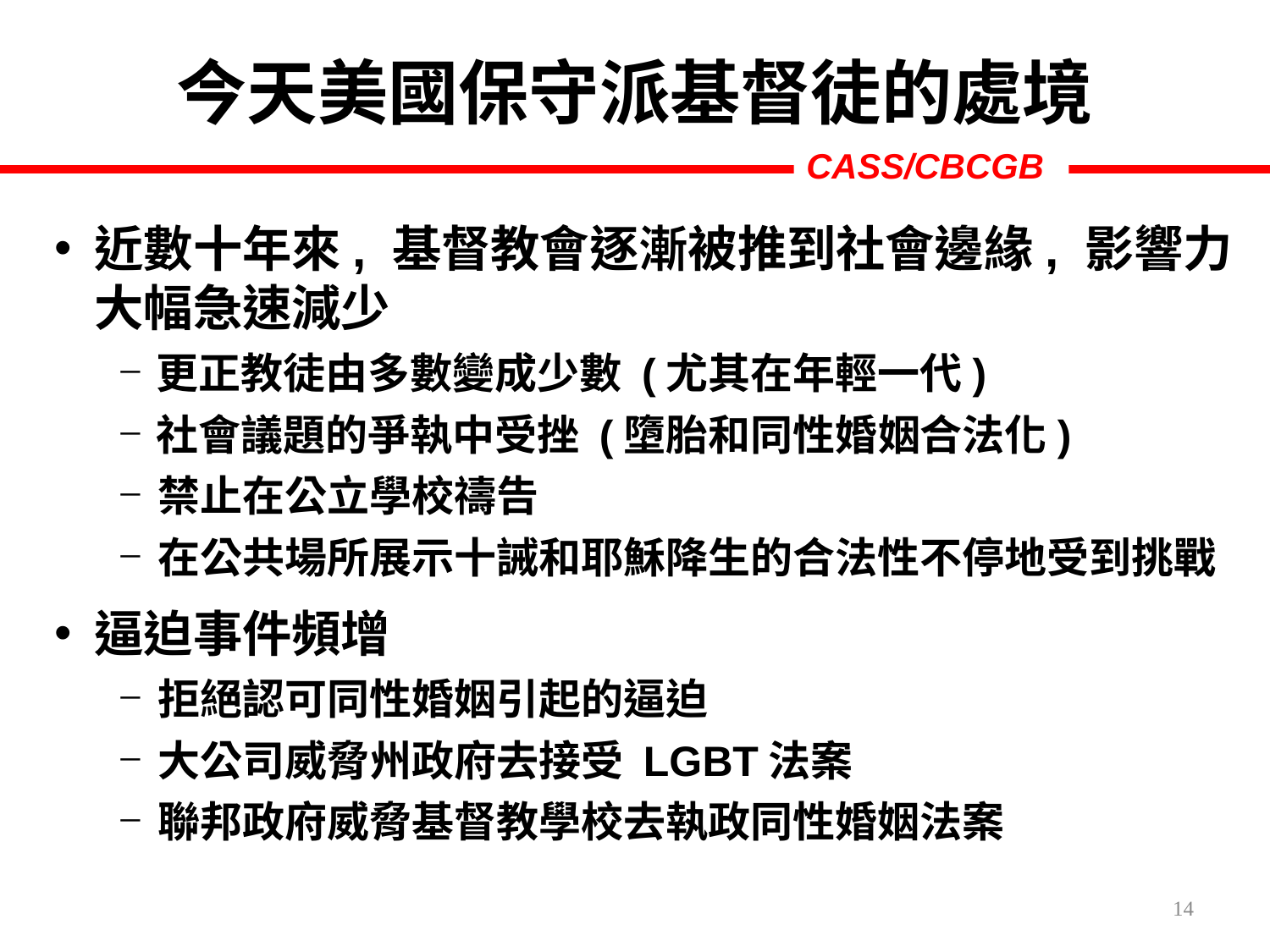

今天美國保守派基督徒的處境

近數十年來, 基督教會逐漸被推到社會邊緣, 影響力大幅急速減少
更正教徒由多數變成少數 (尤其在年輕一代)
社會議題的爭執中受挫 (墮胎和同性婚姻合法化)
禁止在公立學校禱告
在公共場所展示十誡和耶穌降生的合法性不停地受到挑戰
逼迫事件頻增
拒絕認可同性婚姻引起的逼迫
大公司威脅州政府去接受 LGBT法案
聯邦政府威脅基督教學校去執政同性婚姻法案

14